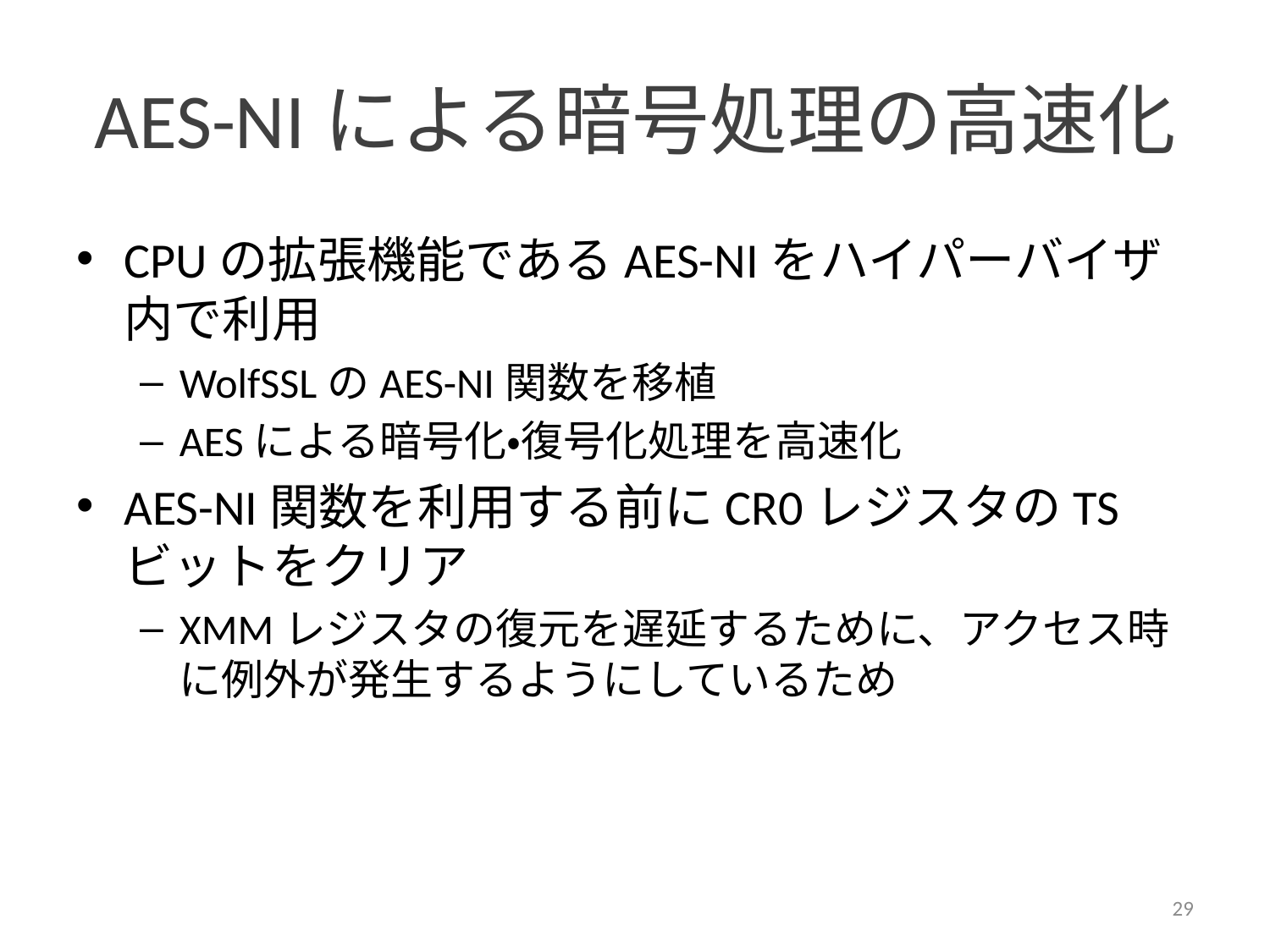

# AES-NIによる暗号処理の高速化
CPUの拡張機能であるAES-NIをハイパーバイザ内で利用
WolfSSLのAES-NI関数を移植
AESによる暗号化・復号化処理を高速化
AES-NI関数を利用する前にCR0レジスタのTSビットをクリア
XMMレジスタの復元を遅延するために、アクセス時に例外が発生するようにしているため

29